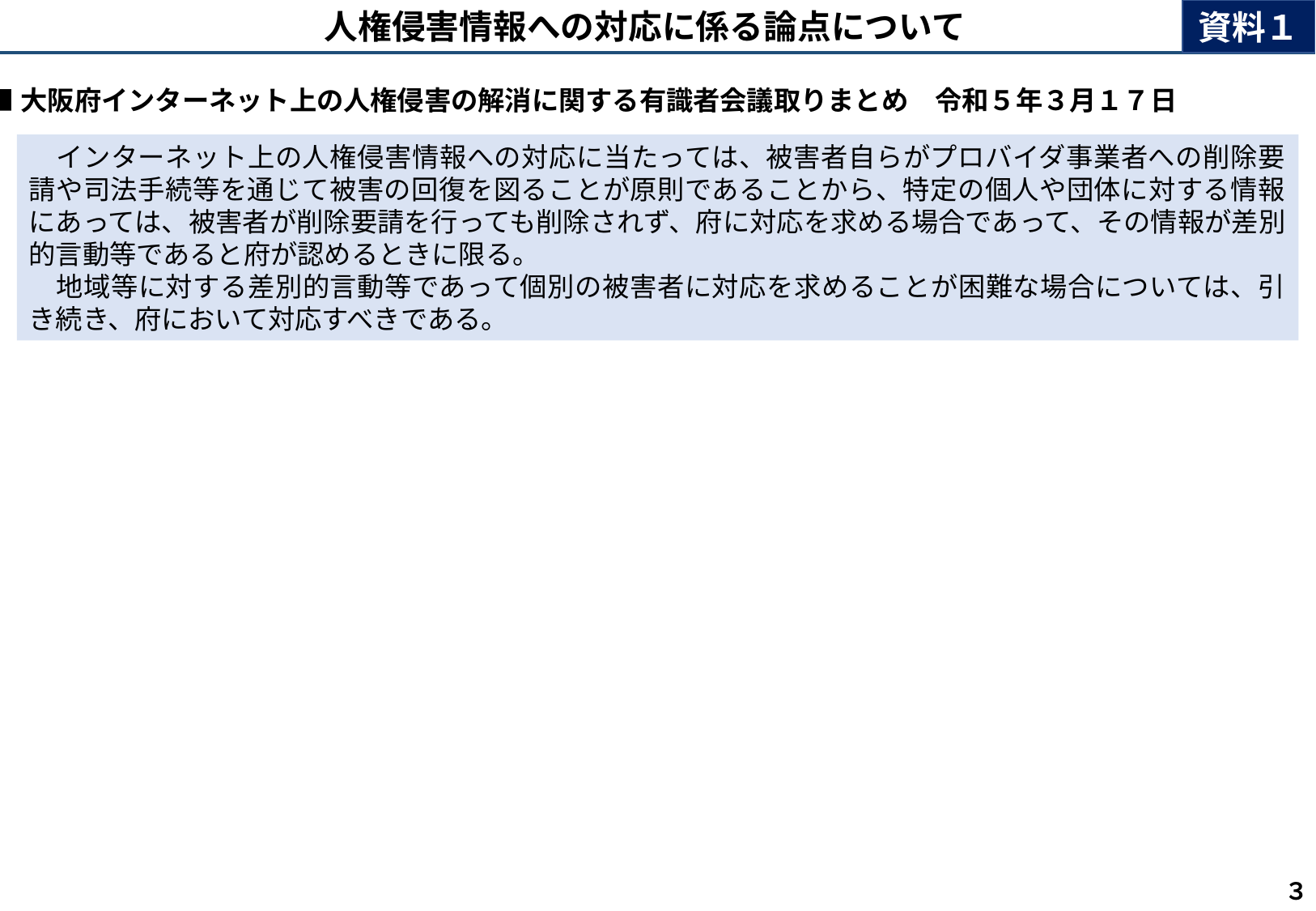

資料１
人権侵害情報への対応に係る論点について
■大阪府インターネット上の人権侵害の解消に関する有識者会議取りまとめ　令和５年３月１７日
　インターネット上の人権侵害情報への対応に当たっては、被害者自らがプロバイダ事業者への削除要請や司法手続等を通じて被害の回復を図ることが原則であることから、特定の個人や団体に対する情報にあっては、被害者が削除要請を行っても削除されず、府に対応を求める場合であって、その情報が差別的言動等であると府が認めるときに限る。
　地域等に対する差別的言動等であって個別の被害者に対応を求めることが困難な場合については、引き続き、府において対応すべきである。
３